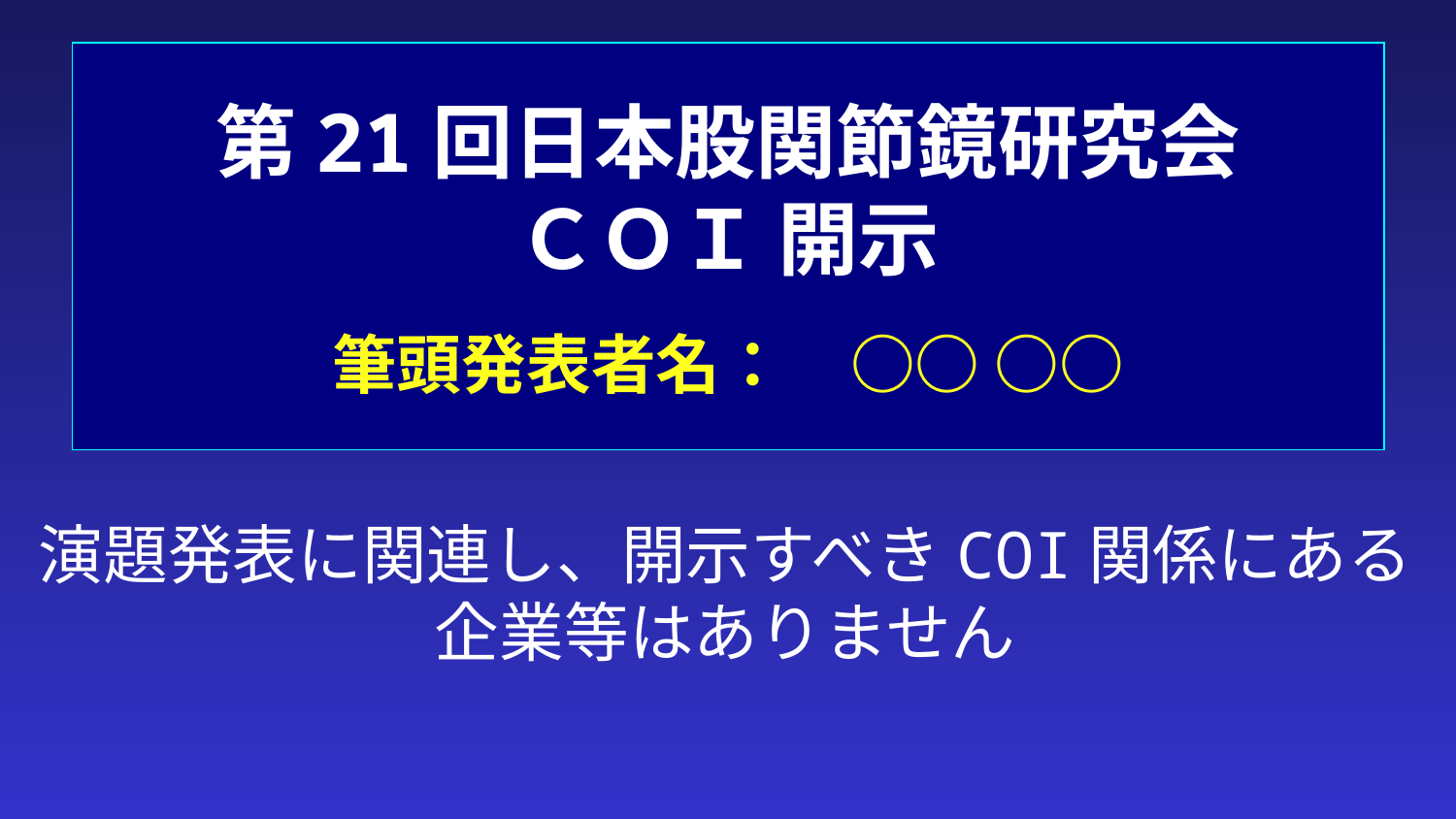

第21回日本股関節鏡研究会
ＣＯＩ 開示
　
筆頭発表者名：　○○ ○○

演題発表に関連し、開示すべきCOI関係にある企業等はありません